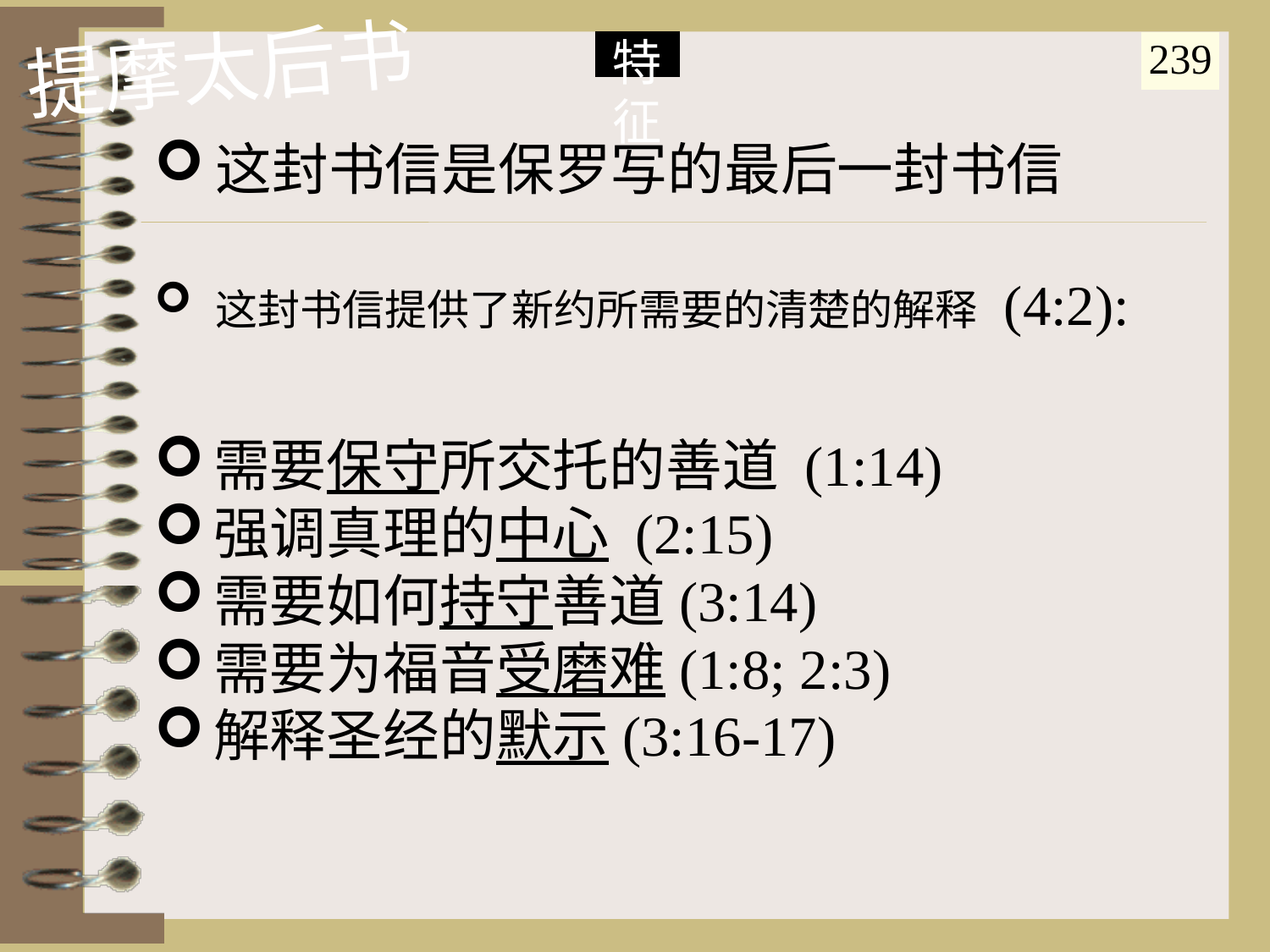

提摩太后书
特征
239
这封书信是保罗写的最后一封书信

这封书信提供了新约所需要的清楚的解释 (4:2):
需要保守所交托的善道 (1:14)
强调真理的中心 (2:15)
需要如何持守善道(3:14)
需要为福音受磨难(1:8; 2:3)
解释圣经的默示(3:16-17)